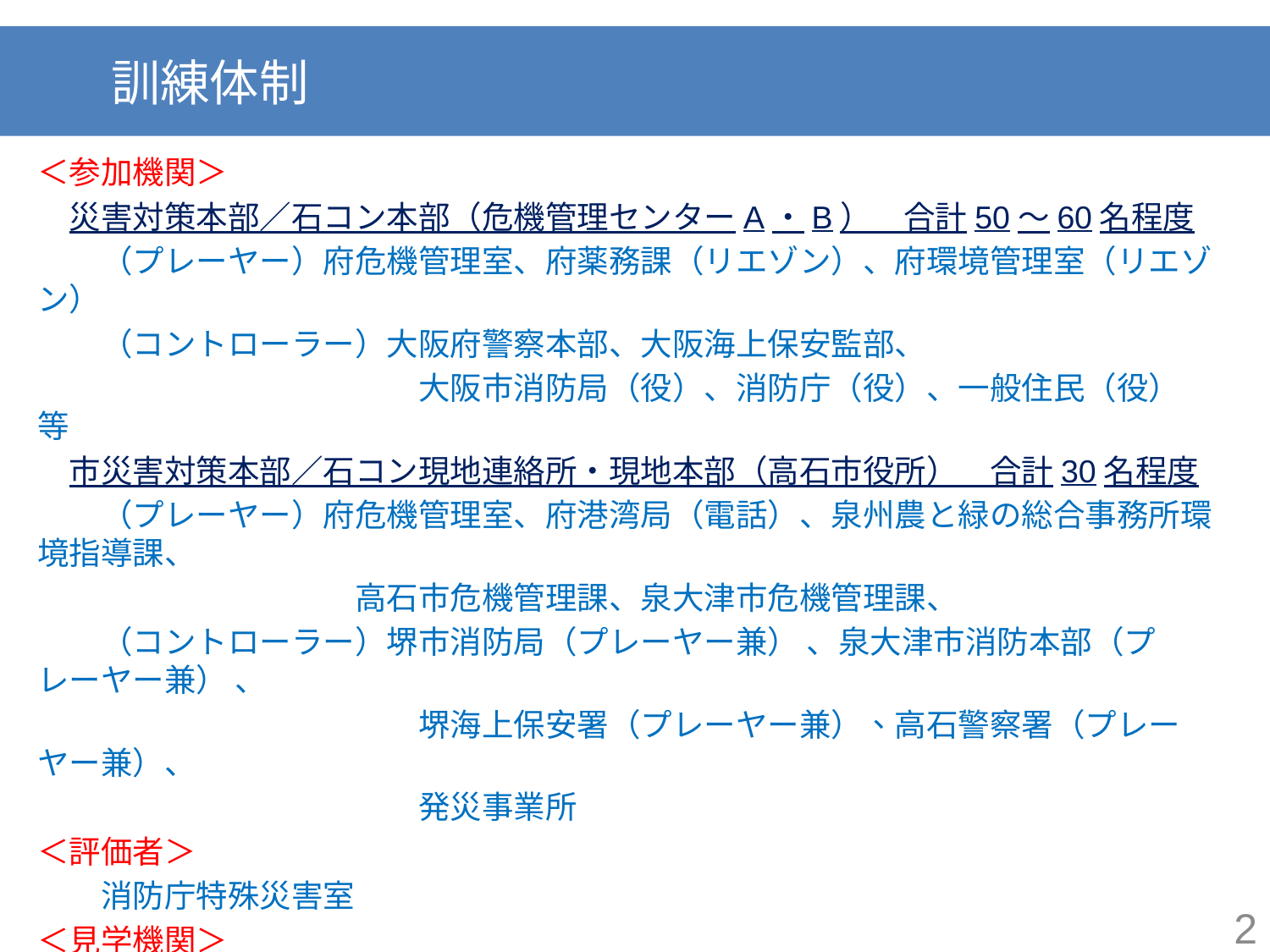

訓練体制
＜参加機関＞
　災害対策本部／石コン本部（危機管理センターA・B）　合計50～60名程度
　　（プレーヤー）府危機管理室、府薬務課（リエゾン）、府環境管理室（リエゾン）
　　（コントローラー）大阪府警察本部、大阪海上保安監部、
　　　　　　　　　　　　大阪市消防局（役）、消防庁（役）、一般住民（役）　等
　市災害対策本部／石コン現地連絡所・現地本部（高石市役所）　合計30名程度
　　（プレーヤー）府危機管理室、府港湾局（電話）、泉州農と緑の総合事務所環境指導課、
　　　　　　　　　　高石市危機管理課、泉大津市危機管理課、
　　（コントローラー）堺市消防局（プレーヤー兼） 、泉大津市消防本部（プレーヤー兼） 、
　　　　　　　　　　　　堺海上保安署（プレーヤー兼）、高石警察署（プレーヤー兼）、
　　　　　　　　　　　　発災事業所
＜評価者＞
　　消防庁特殊災害室
＜見学機関＞
　　近畿地方整備局、大阪府警察本部、府港湾局、堺・泉北特別防災地区協議会事業所、
　　大阪府立環境農林水産総合研究所※、大阪大学大学院※
　　（※　(国研)国立環境研究所　災害・事故に起因する化学物質リスク研究課題参画）
2